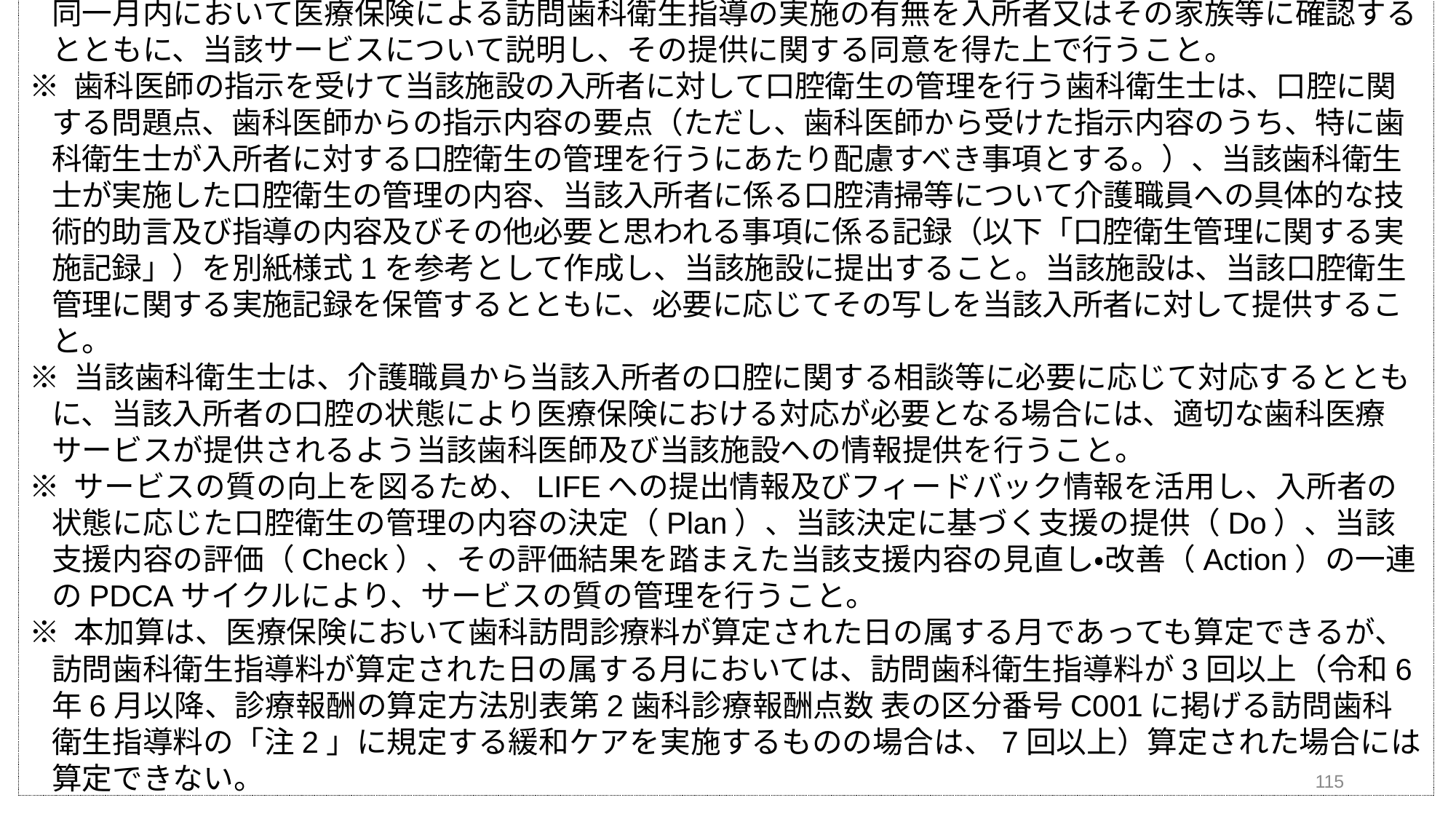

同一月内において医療保険による訪問歯科衛生指導の実施の有無を入所者又はその家族等に確認するとともに、当該サービスについて説明し、その提供に関する同意を得た上で行うこと。
※ 歯科医師の指示を受けて当該施設の入所者に対して口腔衛生の管理を行う歯科衛生士は、口腔に関する問題点、歯科医師からの指示内容の要点（ただし、歯科医師から受けた指示内容のうち、特に歯科衛生士が入所者に対する口腔衛生の管理を行うにあたり配慮すべき事項とする。）、当該歯科衛生士が実施した口腔衛生の管理の内容、当該入所者に係る口腔清掃等について介護職員への具体的な技術的助言及び指導の内容及びその他必要と思われる事項に係る記録（以下「口腔衛生管理に関する実施記録」）を別紙様式1を参考として作成し、当該施設に提出すること。当該施設は、当該口腔衛生管理に関する実施記録を保管するとともに、必要に応じてその写しを当該入所者に対して提供すること。
※ 当該歯科衛生士は、介護職員から当該入所者の口腔に関する相談等に必要に応じて対応するとともに、当該入所者の口腔の状態により医療保険における対応が必要となる場合には、適切な歯科医療サービスが提供されるよう当該歯科医師及び当該施設への情報提供を行うこと。
※ サービスの質の向上を図るため、LIFEへの提出情報及びフィードバック情報を活用し、入所者の状態に応じた口腔衛生の管理の内容の決定（Plan）、当該決定に基づく支援の提供（Do）、当該支援内容の評価（Check）、その評価結果を踏まえた当該支援内容の見直し・改善（Action）の一連のPDCAサイクルにより、サービスの質の管理を行うこと。
※ 本加算は、医療保険において歯科訪問診療料が算定された日の属する月であっても算定できるが、訪問歯科衛生指導料が算定された日の属する月においては、訪問歯科衛生指導料が3回以上（令和6年6月以降、診療報酬の算定方法別表第2歯科診療報酬点数 表の区分番号C001に掲げる訪問歯科衛生指導料の「注2」に規定する緩和ケアを実施するものの場合は、7回以上）算定された場合には算定できない。
115